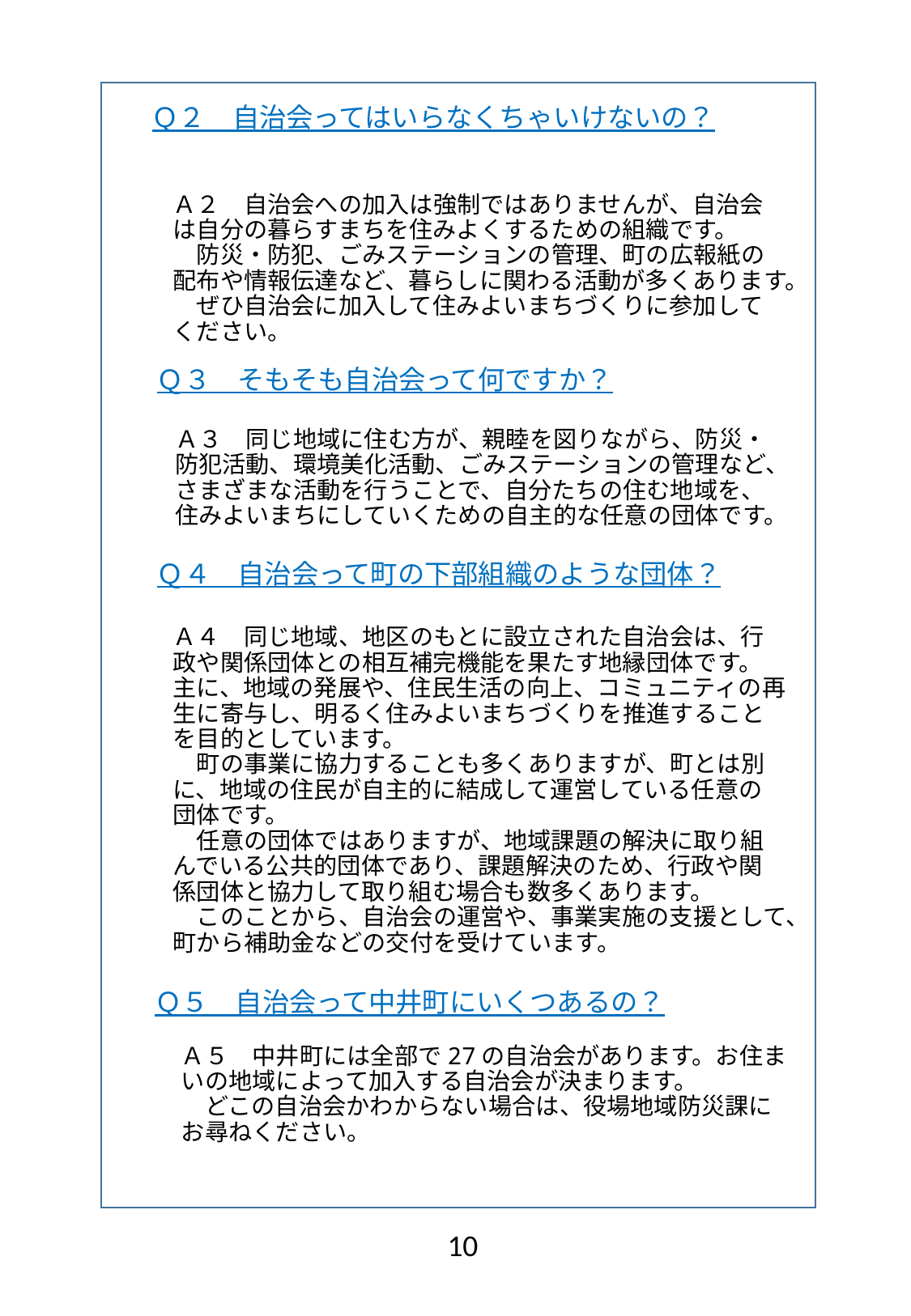

Ｑ２　自治会ってはいらなくちゃいけないの？
Ａ２　自治会への加入は強制ではありませんが、自治会は自分の暮らすまちを住みよくするための組織です。
　防災・防犯、ごみステーションの管理、町の広報紙の配布や情報伝達など、暮らしに関わる活動が多くあります。
　ぜひ自治会に加入して住みよいまちづくりに参加してください。
Ｑ３　そもそも自治会って何ですか？
Ａ３　同じ地域に住む方が、親睦を図りながら、防災・防犯活動、環境美化活動、ごみステーションの管理など、さまざまな活動を行うことで、自分たちの住む地域を、住みよいまちにしていくための自主的な任意の団体です。
Ｑ４　自治会って町の下部組織のような団体？
Ａ４　同じ地域、地区のもとに設立された自治会は、行政や関係団体との相互補完機能を果たす地縁団体です。主に、地域の発展や、住民生活の向上、コミュニティの再生に寄与し、明るく住みよいまちづくりを推進することを目的としています。
　町の事業に協力することも多くありますが、町とは別に、地域の住民が自主的に結成して運営している任意の団体です。
　任意の団体ではありますが、地域課題の解決に取り組んでいる公共的団体であり、課題解決のため、行政や関係団体と協力して取り組む場合も数多くあります。
　このことから、自治会の運営や、事業実施の支援として、町から補助金などの交付を受けています。
Ｑ５　自治会って中井町にいくつあるの？
Ａ５　中井町には全部で27の自治会があります。お住まいの地域によって加入する自治会が決まります。
　どこの自治会かわからない場合は、役場地域防災課にお尋ねください。
10